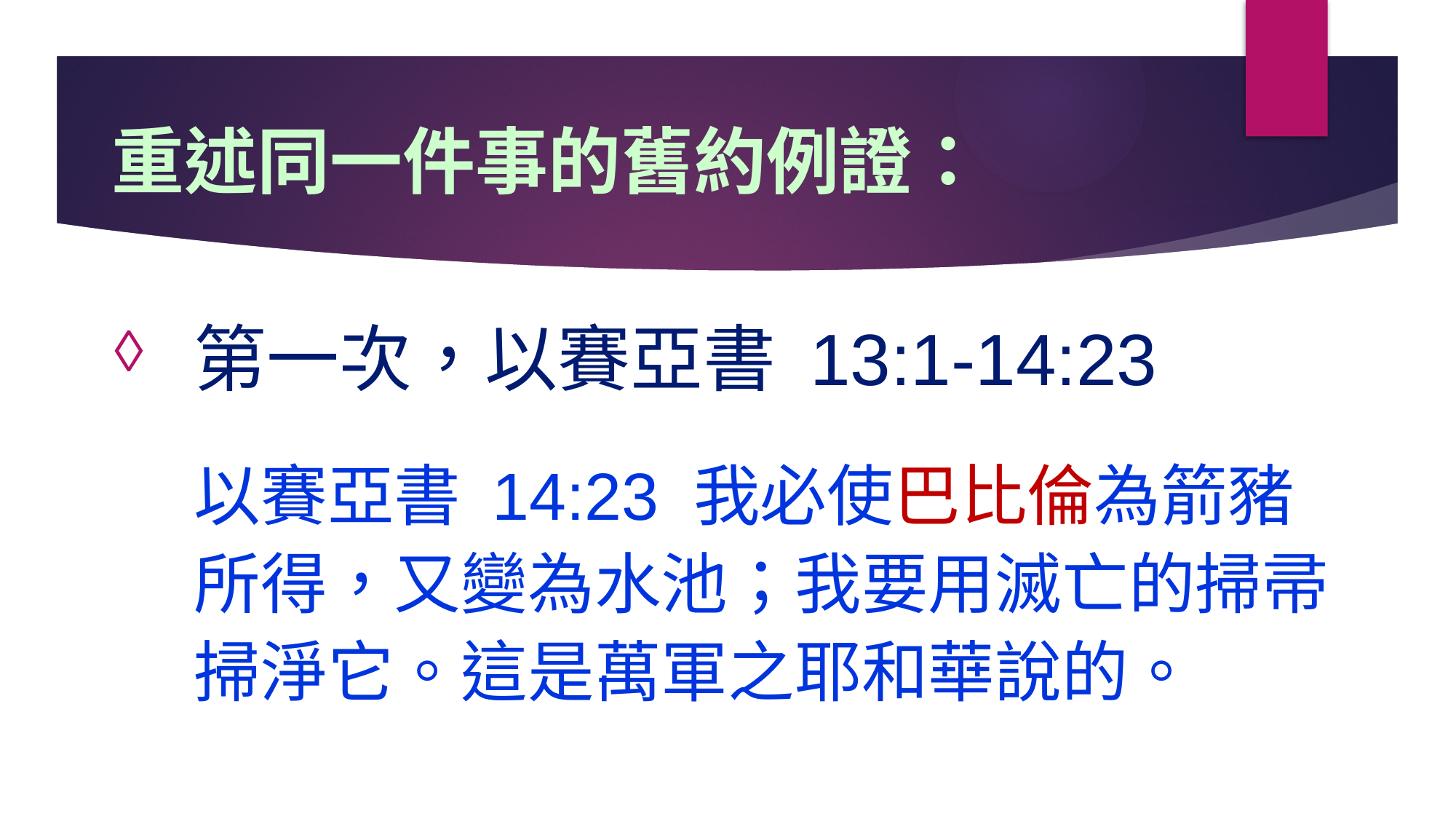

# 重述同一件事的舊約例證：
第一次，以賽亞書 13:1-14:23
以賽亞書 14:23 我必使巴比倫為箭豬所得，又變為水池；我要用滅亡的掃帚掃淨它。這是萬軍之耶和華說的。